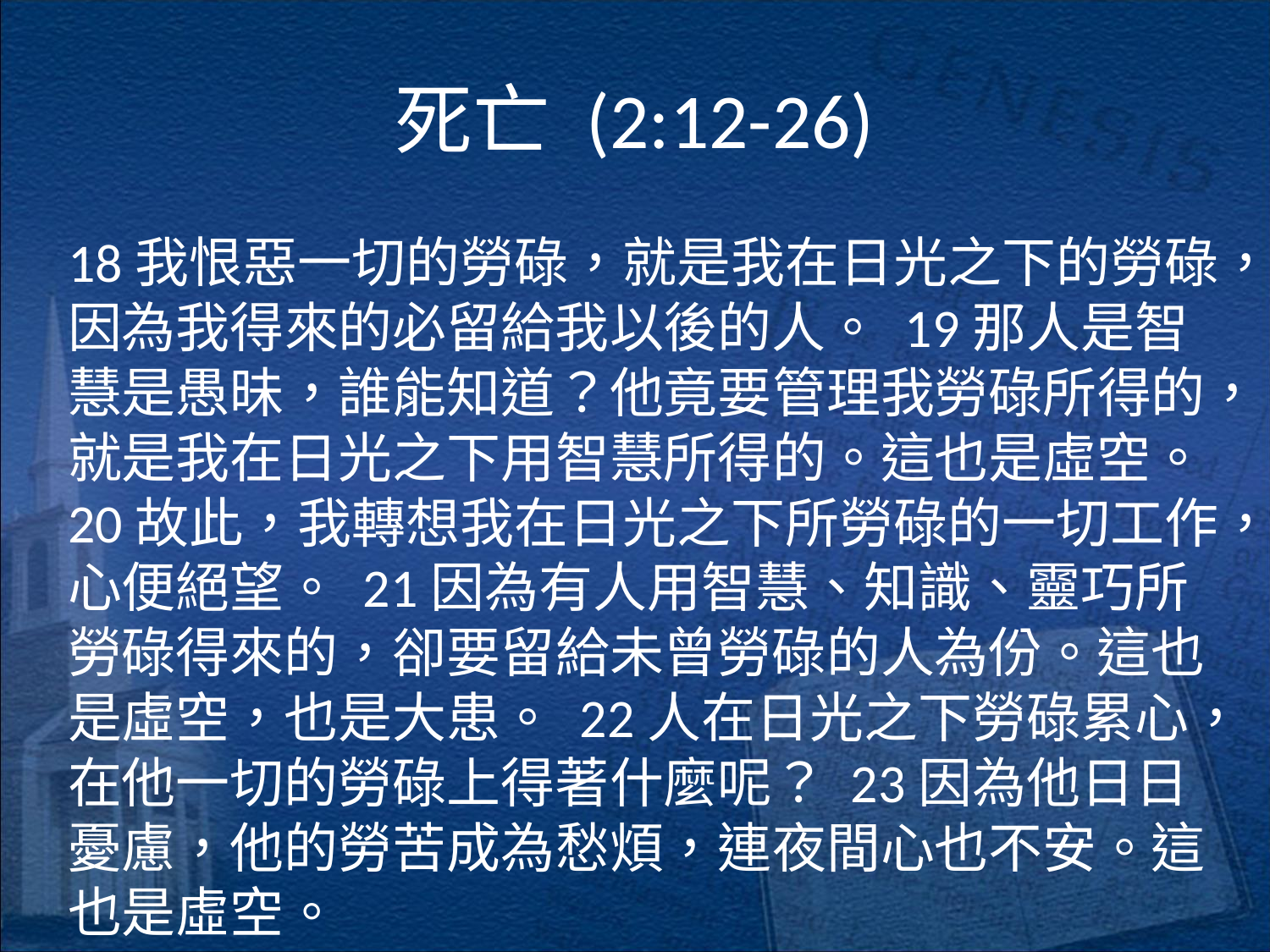

# 死亡 (2:12-26)
18我恨惡一切的勞碌，就是我在日光之下的勞碌，因為我得來的必留給我以後的人。 19那人是智慧是愚昧，誰能知道？他竟要管理我勞碌所得的，就是我在日光之下用智慧所得的。這也是虛空。 20故此，我轉想我在日光之下所勞碌的一切工作，心便絕望。 21因為有人用智慧、知識、靈巧所勞碌得來的，卻要留給未曾勞碌的人為份。這也是虛空，也是大患。 22人在日光之下勞碌累心，在他一切的勞碌上得著什麼呢？ 23因為他日日憂慮，他的勞苦成為愁煩，連夜間心也不安。這也是虛空。